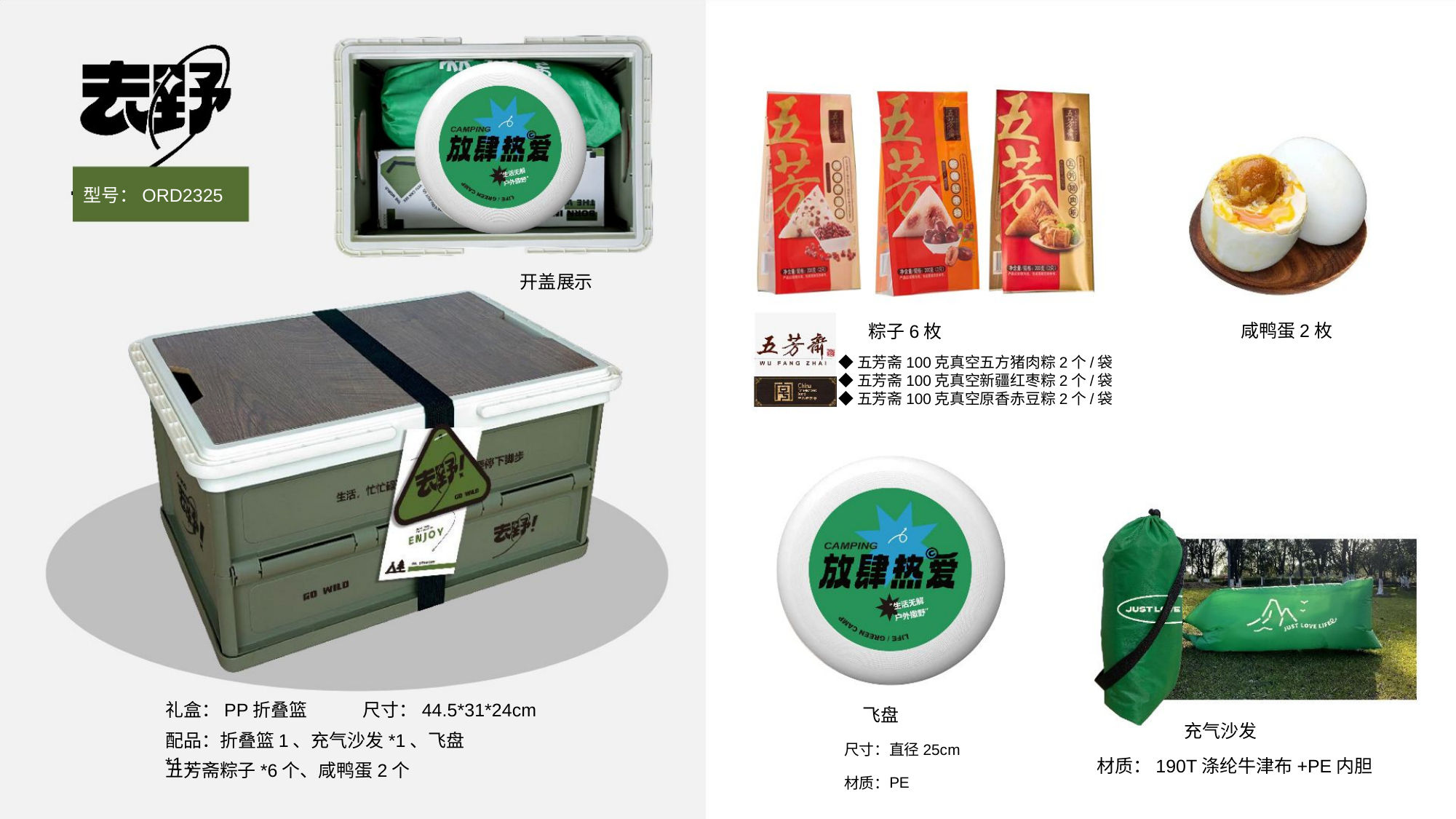

型号：ORD2325

开盖展示
咸鸭蛋2枚
粽子6枚
◆五芳斋100克真空五方猪肉粽2个/袋
◆五芳斋100克真空新疆红枣粽2个/袋
◆五芳斋100克真空原香赤豆粽2个/袋
礼盒：PP折叠篮
尺寸：44.5*31*24cm
飞盘
充气沙发
配品：折叠篮1、充气沙发*1、飞盘*1、
尺寸：直径25cm
材质：190T涤纶牛津布+PE内胆
材质：
五芳斋粽子*6个、咸鸭蛋2个
PE